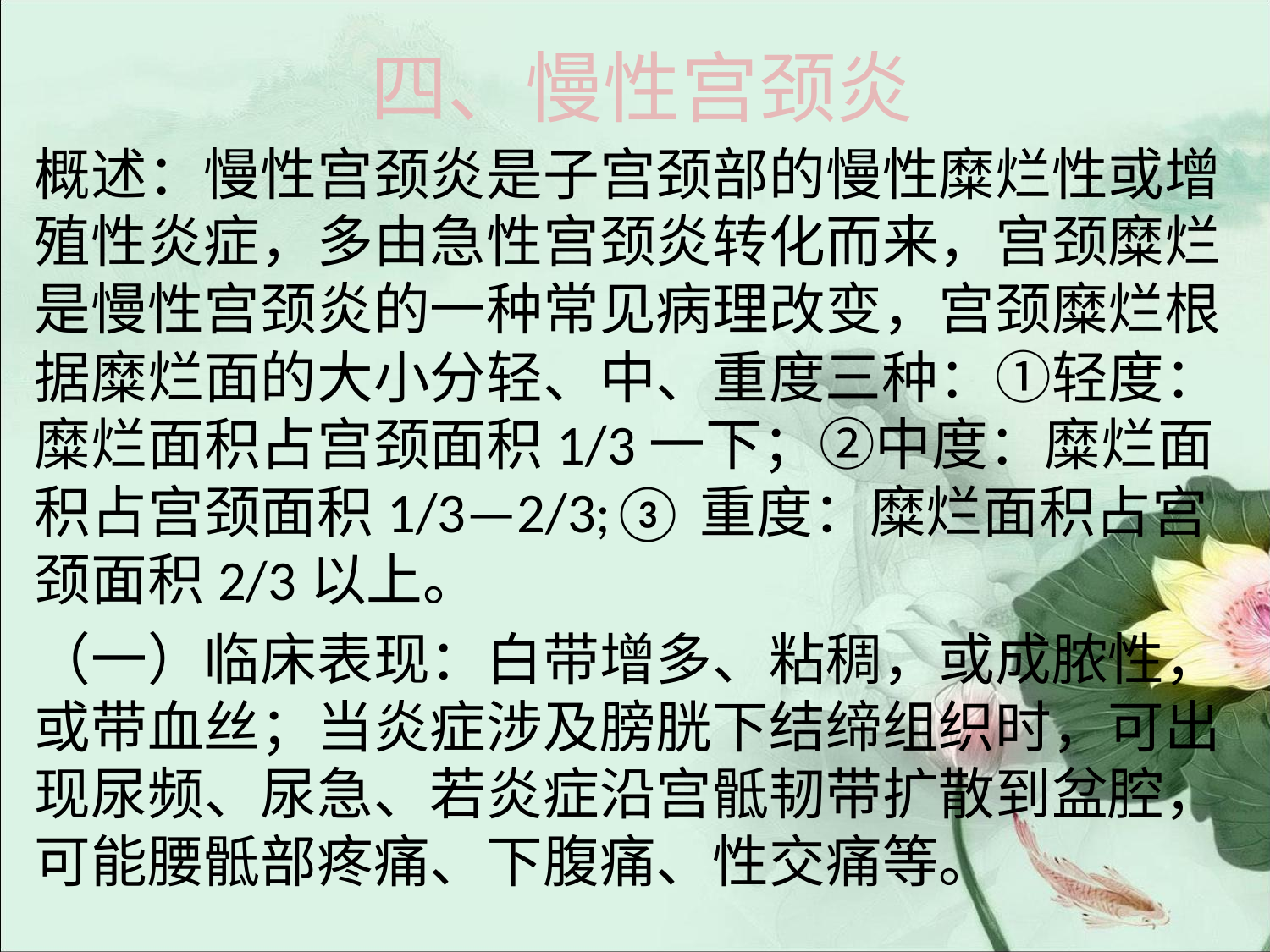

# 四、慢性宫颈炎
概述：慢性宫颈炎是子宫颈部的慢性糜烂性或增殖性炎症，多由急性宫颈炎转化而来，宫颈糜烂是慢性宫颈炎的一种常见病理改变，宫颈糜烂根据糜烂面的大小分轻、中、重度三种：①轻度：糜烂面积占宫颈面积1/3一下；②中度：糜烂面积占宫颈面积1/3—2/3;③重度：糜烂面积占宫颈面积2/3以上。
（一）临床表现：白带增多、粘稠，或成脓性，或带血丝；当炎症涉及膀胱下结缔组织时，可出现尿频、尿急、若炎症沿宫骶韧带扩散到盆腔，可能腰骶部疼痛、下腹痛、性交痛等。